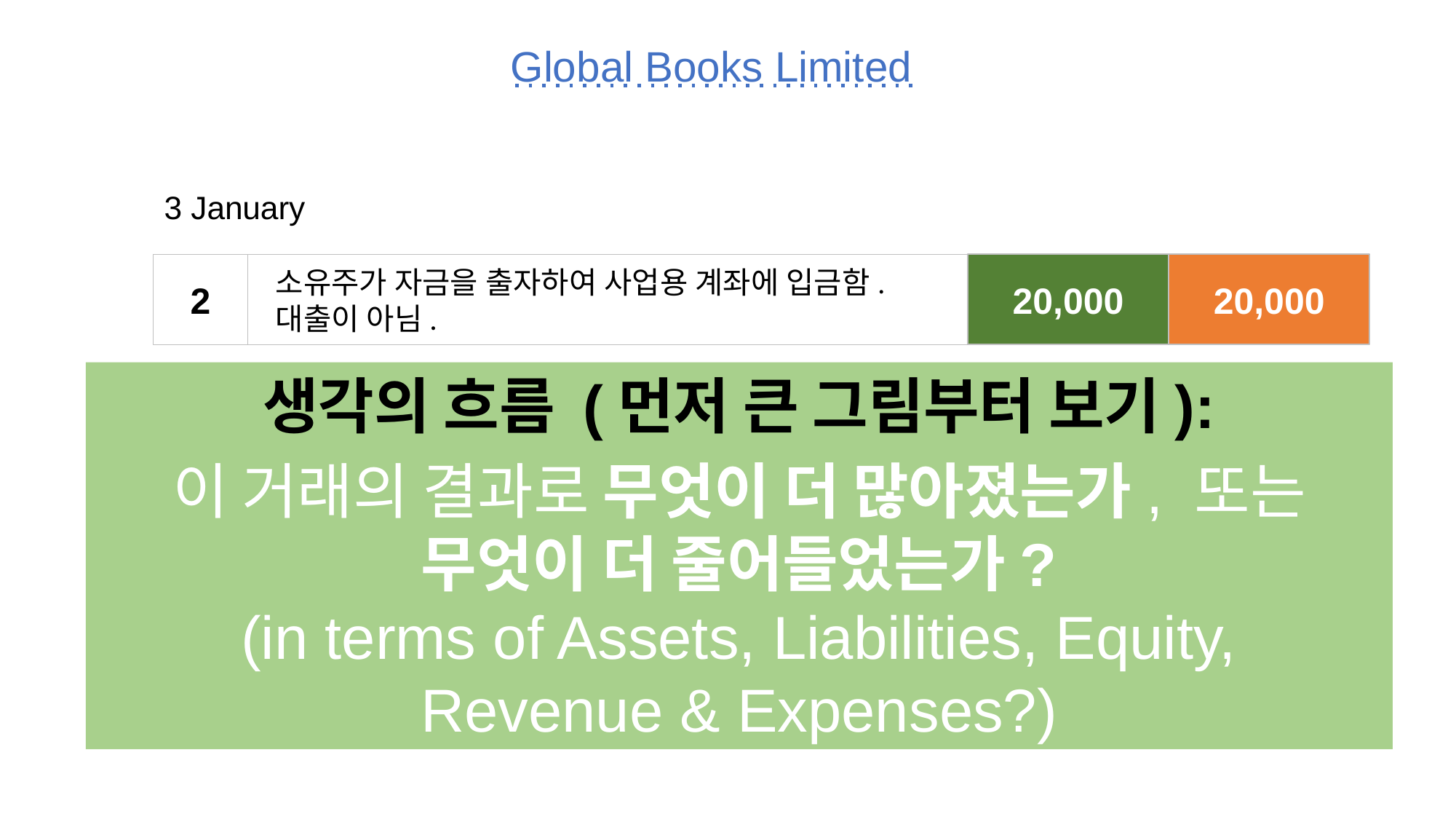

Global Books Limited
3 January
20,000
20,000
2
Cash
20,000
contributed capital
20,000
소유주가 자금을 출자하여 사업용 계좌에 입금함. 대출이 아님.
생각의 흐름 (먼저 큰 그림부터 보기):
이 거래의 결과로 무엇이 더 많아졌는가, 또는
무엇이 더 줄어들었는가?
(in terms of Assets, Liabilities, Equity,
Revenue & Expenses?)